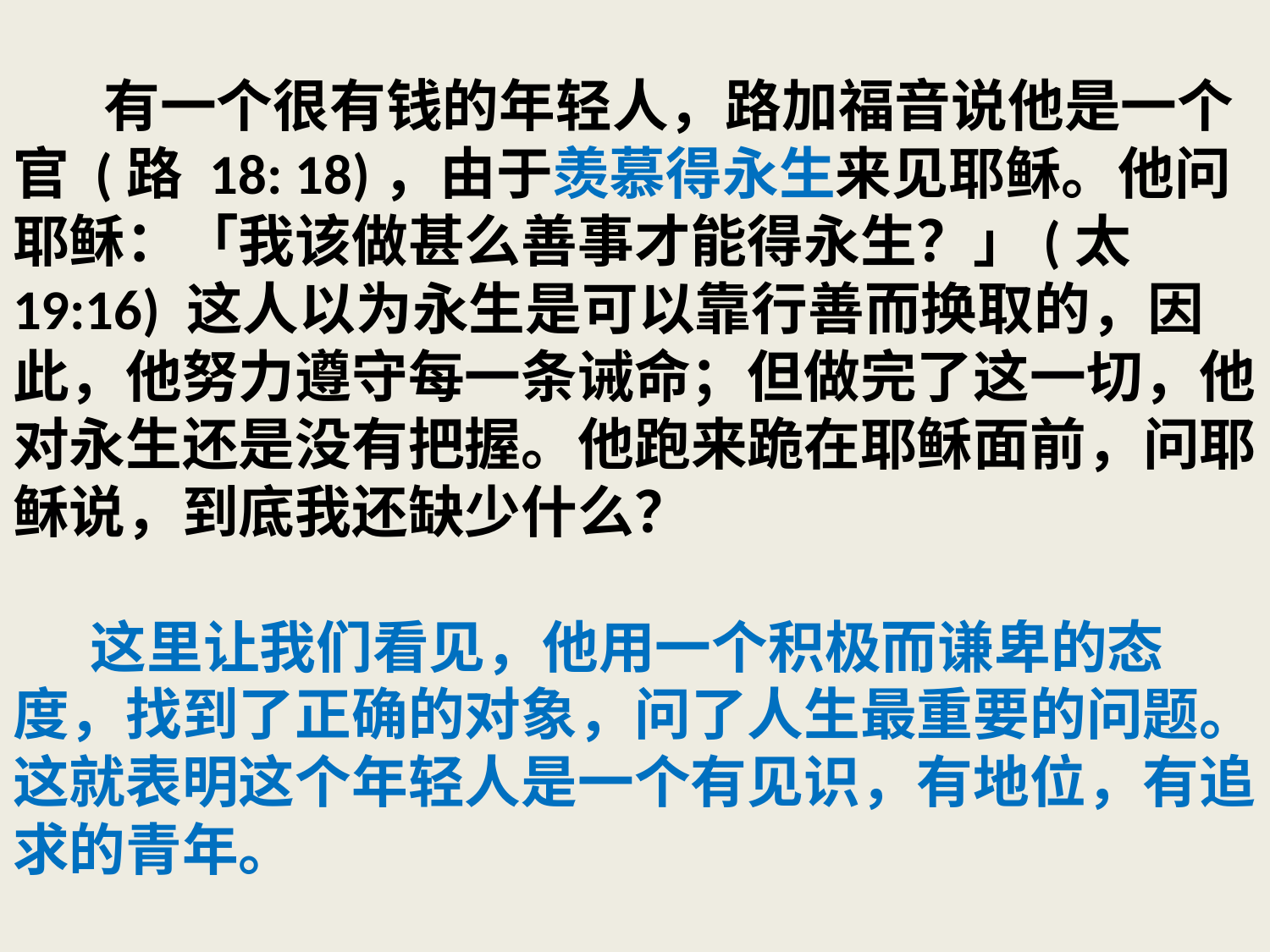

# 有一个很有钱的年轻人，路加福音说他是一个官 (路 18: 18)，由于羡慕得永生来见耶稣。他问耶稣：「我该做甚么善事才能得永生？」(太 19:16) 这人以为永生是可以靠行善而换取的，因此，他努力遵守每一条诫命；但做完了这一切，他对永生还是没有把握。他跑来跪在耶稣面前，问耶稣说，到底我还缺少什么？ 这里让我们看见，他用一个积极而谦卑的态度，找到了正确的对象，问了人生最重要的问题。这就表明这个年轻人是一个有见识，有地位，有追求的青年。